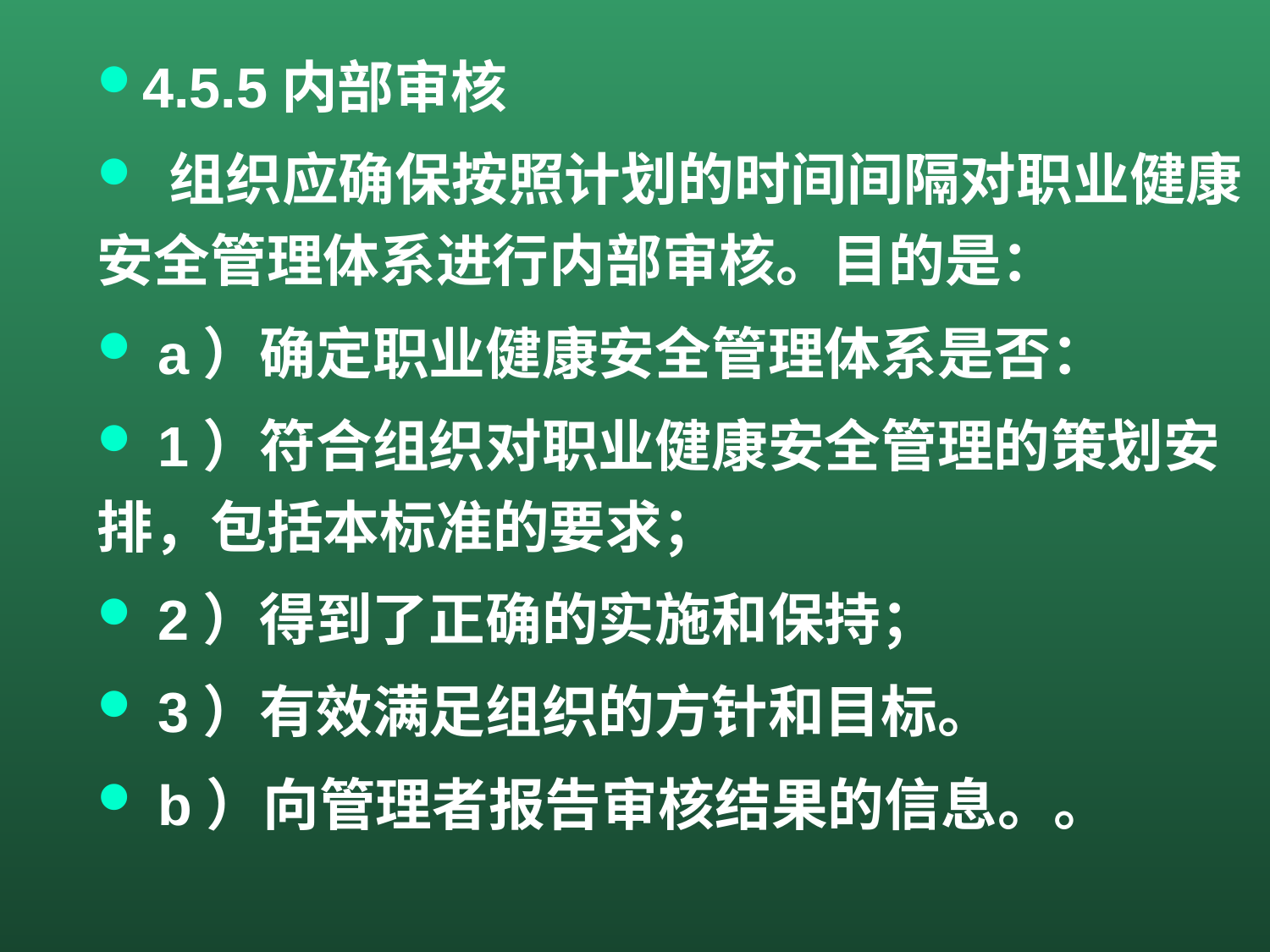

4.5.5内部审核
 组织应确保按照计划的时间间隔对职业健康安全管理体系进行内部审核。目的是：
 a）确定职业健康安全管理体系是否：
 1）符合组织对职业健康安全管理的策划安排，包括本标准的要求；
 2）得到了正确的实施和保持；
 3）有效满足组织的方针和目标。
 b）向管理者报告审核结果的信息。。